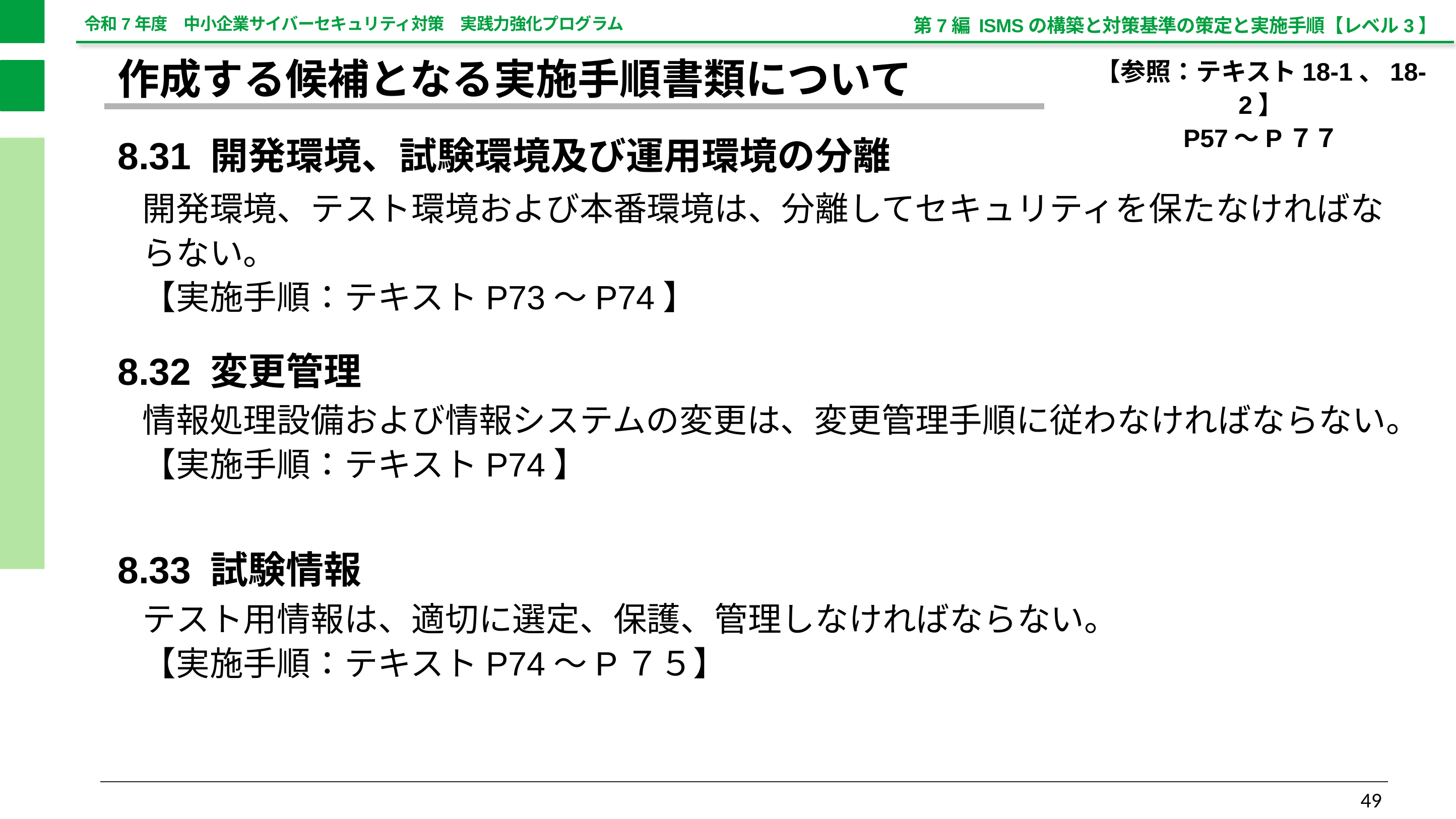

第7編 ISMSの構築と対策基準の策定と実施手順【レベル3】
【参照：テキスト18-1、18-2】
P57～P７７
作成する候補となる実施手順書類について
8.31 開発環境、試験環境及び運用環境の分離

開発環境、テスト環境および本番環境は、分離してセキュリティを保たなければならない。
【実施手順：テキストP73～P74】
8.32 変更管理
情報処理設備および情報システムの変更は、変更管理手順に従わなければならない。
【実施手順：テキストP74】
8.33 試験情報
テスト用情報は、適切に選定、保護、管理しなければならない。
【実施手順：テキストP74～P７５】